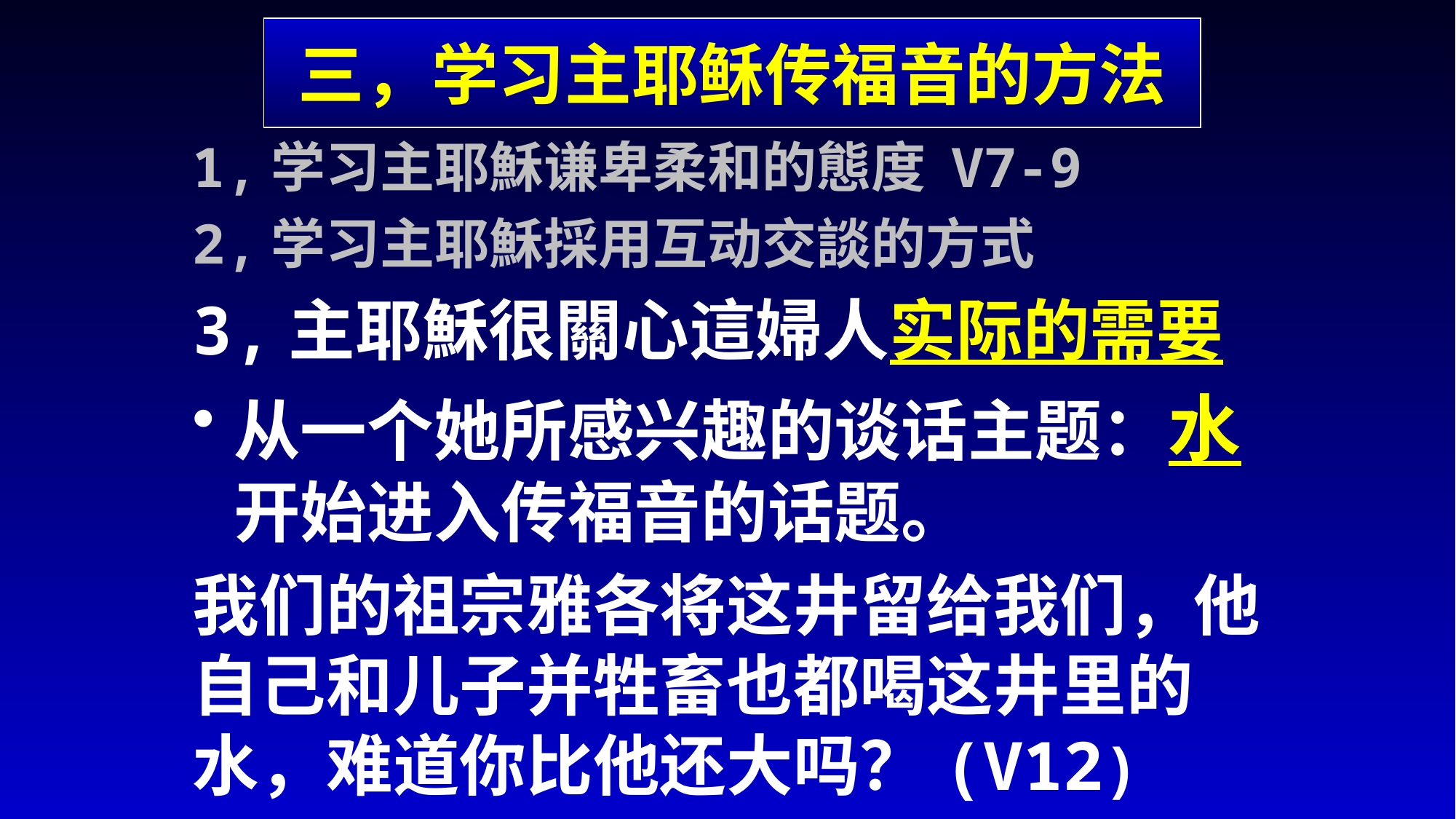

# 三，学习主耶稣传福音的方法
1,学习主耶穌谦卑柔和的態度 V7-9
2,学习主耶穌採用互动交談的方式
3,主耶穌很關心這婦人实际的需要
从一个她所感兴趣的谈话主题：水开始进入传福音的话题。
我们的祖宗雅各将这井留给我们，他自己和儿子并牲畜也都喝这井里的水，难道你比他还大吗？(V12)